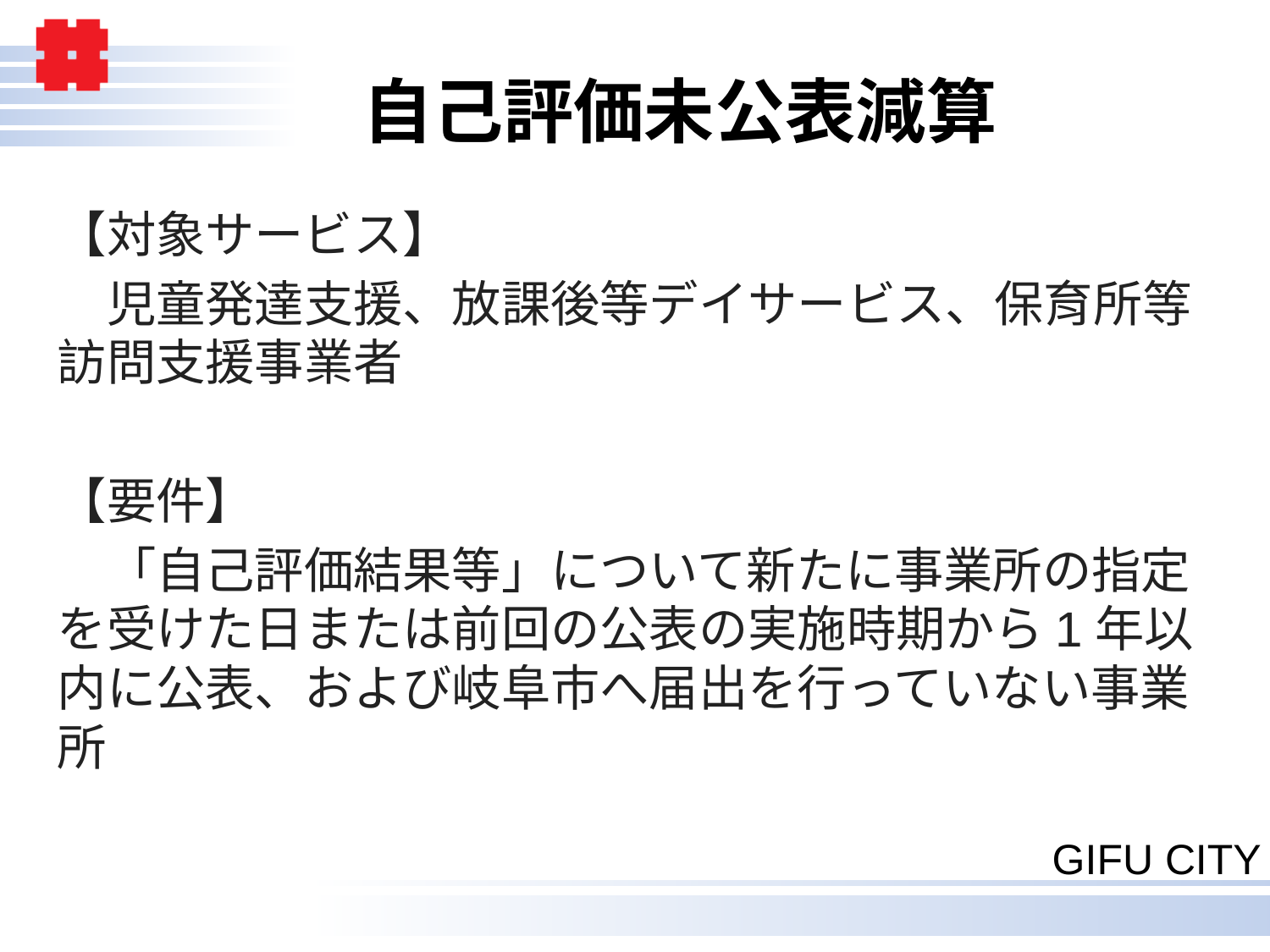

# 自己評価未公表減算
【対象サービス】
　児童発達支援、放課後等デイサービス、保育所等訪問支援事業者

【要件】
　「自己評価結果等」について新たに事業所の指定を受けた日または前回の公表の実施時期から1年以内に公表、および岐阜市へ届出を行っていない事業所